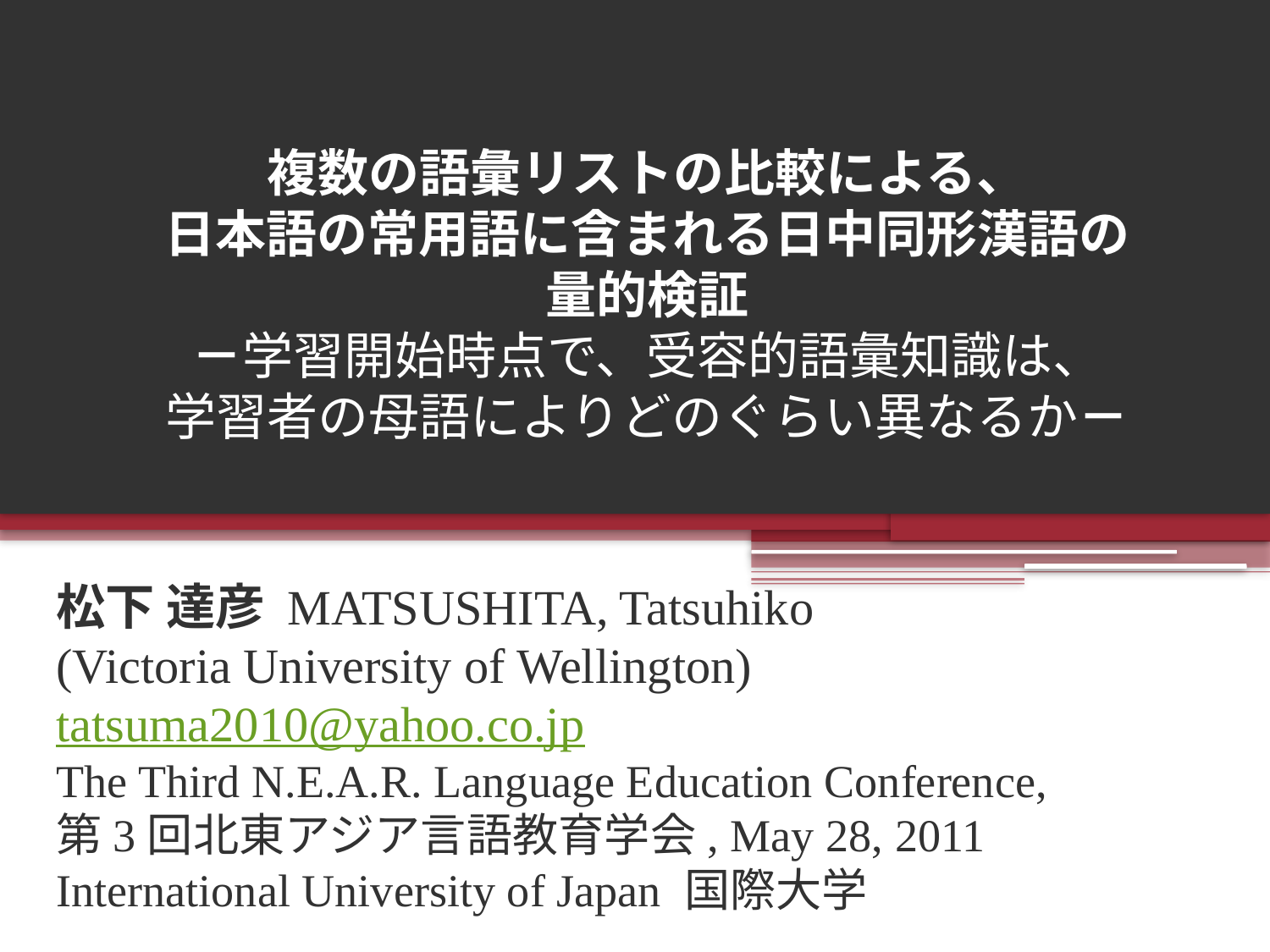

# 複数の語彙リストの比較による、 日本語の常用語に含まれる日中同形漢語の 量的検証 －学習開始時点で、受容的語彙知識は、 学習者の母語によりどのぐらい異なるか－
松下 達彦 MATSUSHITA, Tatsuhiko
(Victoria University of Wellington)
tatsuma2010@yahoo.co.jp
The Third N.E.A.R. Language Education Conference,
第3回北東アジア言語教育学会, May 28, 2011
International University of Japan 国際大学